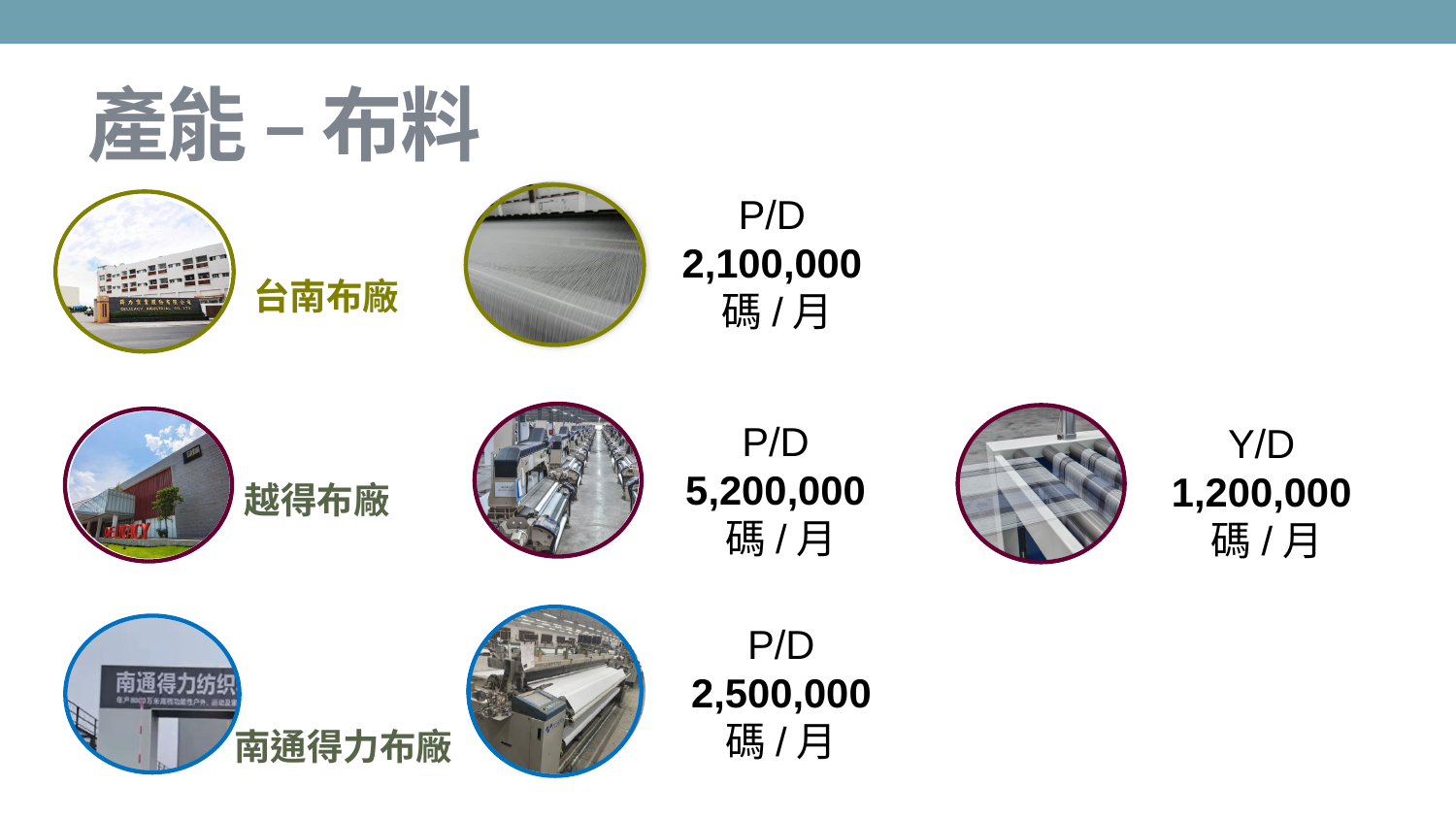

# 產能 – 布料

P/D
2,100,000
碼/月

台南布廠

P/D
5,200,000
碼/月
Y/D
1,200,000
碼/月

越得布廠

P/D
2,500,000
碼/月

南通得力布廠